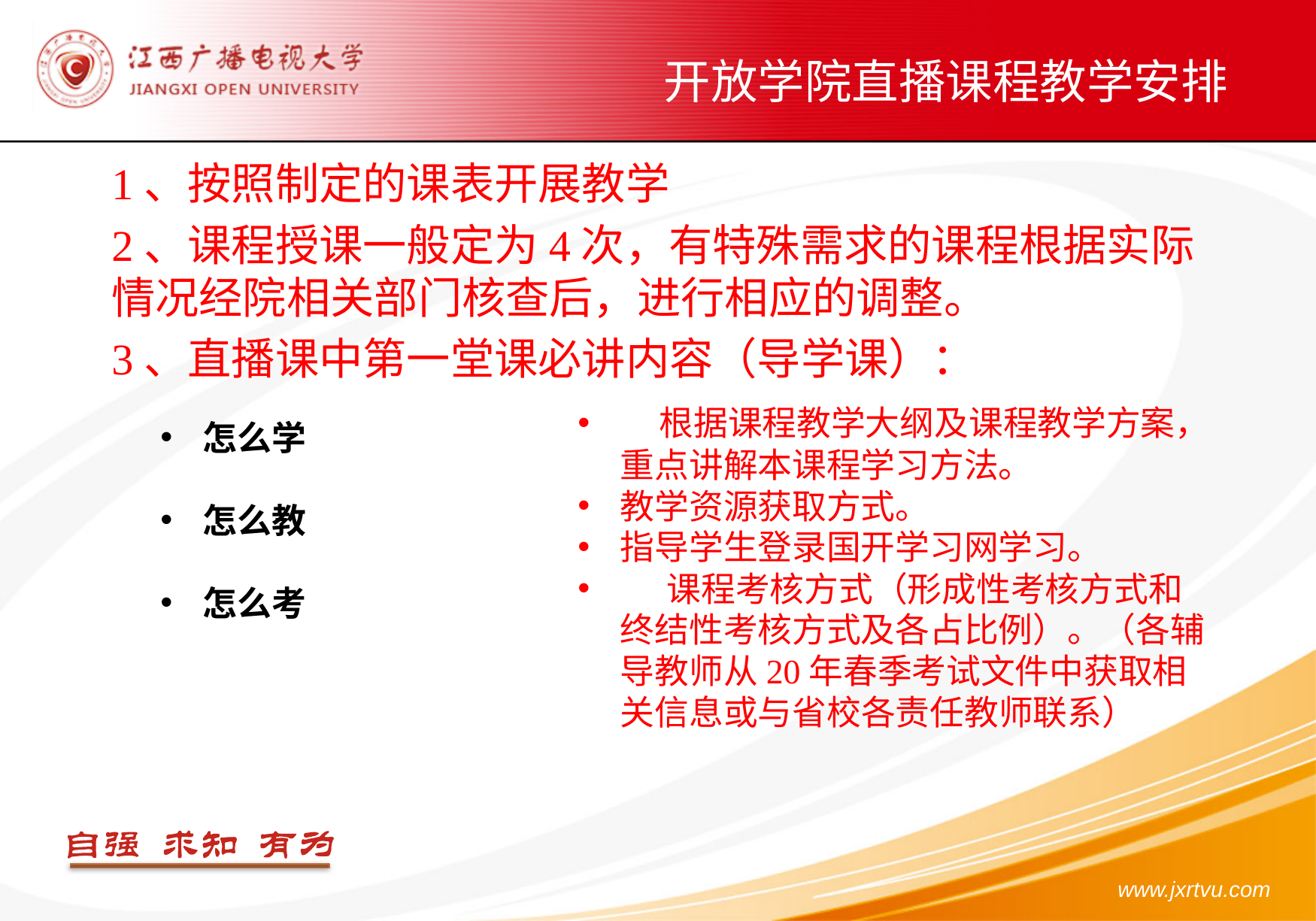

# 开放学院直播课程教学安排
1、按照制定的课表开展教学
2、课程授课一般定为4次，有特殊需求的课程根据实际情况经院相关部门核查后，进行相应的调整。
3、直播课中第一堂课必讲内容（导学课）：

    根据课程教学大纲及课程教学方案，重点讲解本课程学习方法。
教学资源获取方式。
指导学生登录国开学习网学习。
     课程考核方式（形成性考核方式和终结性考核方式及各占比例）。（各辅导教师从20年春季考试文件中获取相关信息或与省校各责任教师联系）

怎么学

怎么教

怎么考